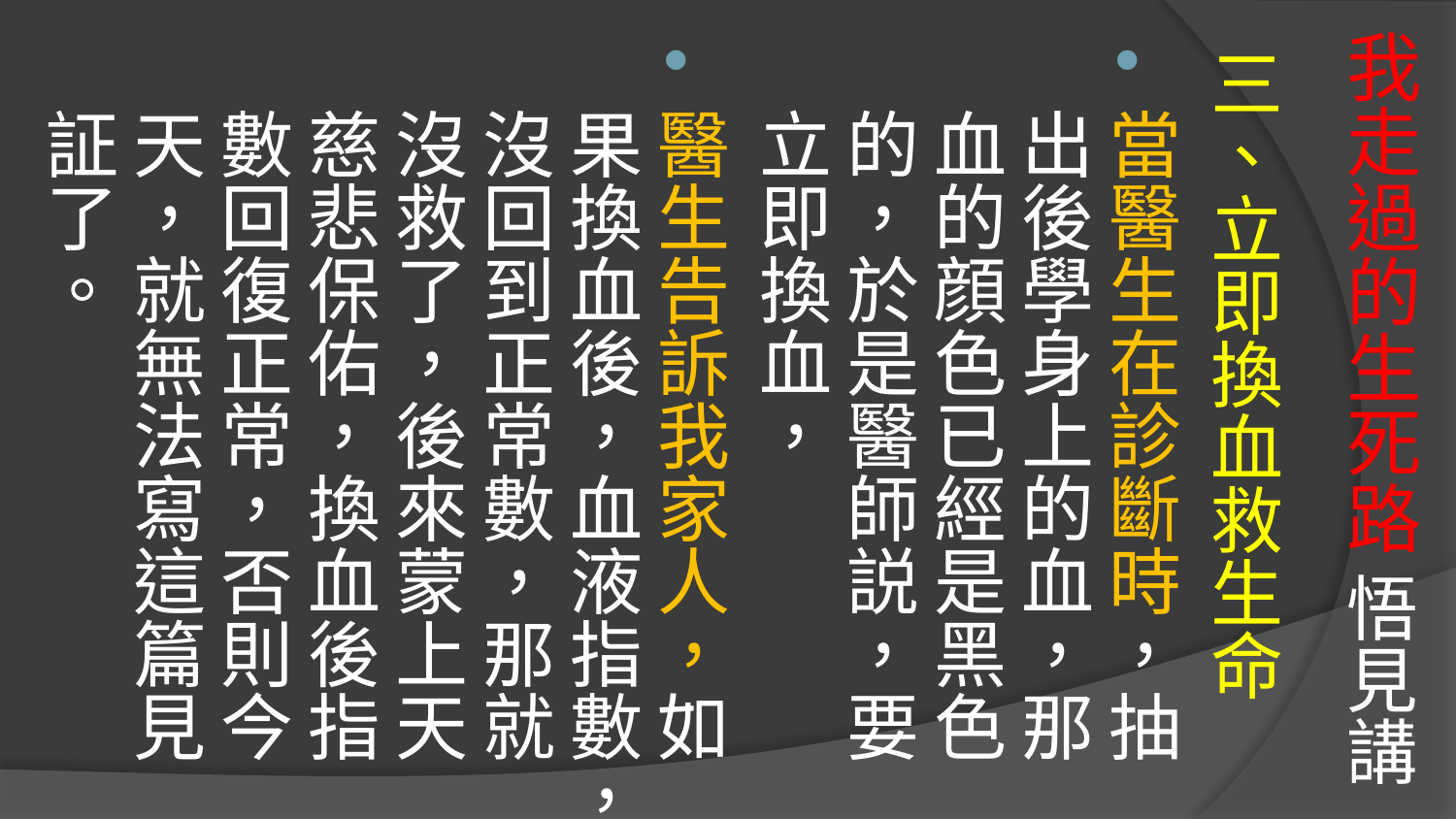

# 我走過的生死路 悟見講
三、立即換血救生命
當醫生在診斷時，抽出後學身上的血，那血的顔色已經是黑色的，於是醫師説，要立即換血，
醫生告訴我家人，如果換血後，血液指數，沒回到正常數，那就沒救了，後來蒙上天慈悲保佑，換血後指數回復正常，否則今天，就無法寫這篇見証了。